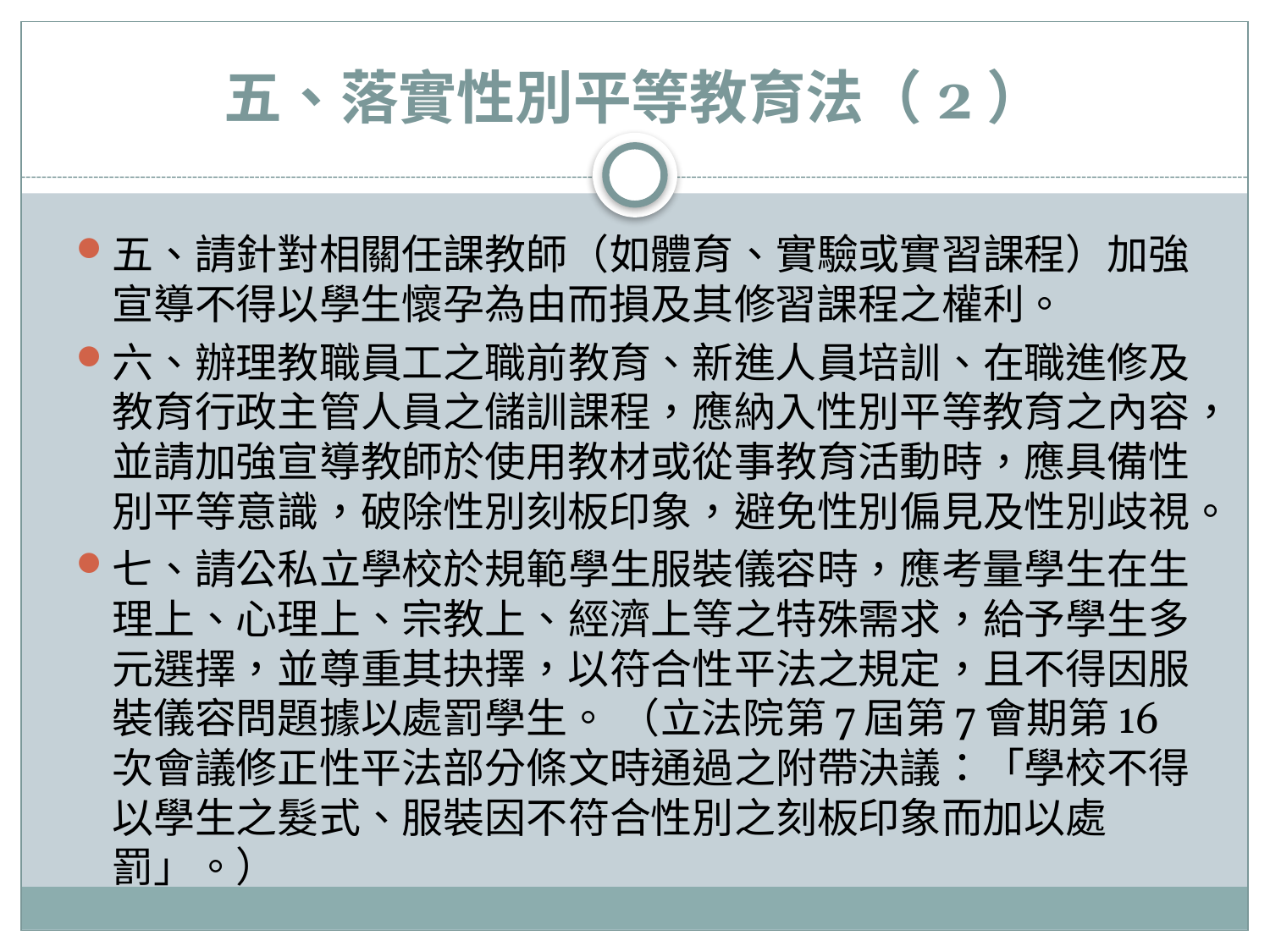

# 五、落實性別平等教育法（2）
五、請針對相關任課教師（如體育、實驗或實習課程）加強宣導不得以學生懷孕為由而損及其修習課程之權利。
六、辦理教職員工之職前教育、新進人員培訓、在職進修及教育行政主管人員之儲訓課程，應納入性別平等教育之內容，並請加強宣導教師於使用教材或從事教育活動時，應具備性別平等意識，破除性別刻板印象，避免性別偏見及性別歧視。
七、請公私立學校於規範學生服裝儀容時，應考量學生在生理上、心理上、宗教上、經濟上等之特殊需求，給予學生多元選擇，並尊重其抉擇，以符合性平法之規定，且不得因服裝儀容問題據以處罰學生。 （立法院第7屆第7會期第16次會議修正性平法部分條文時通過之附帶決議：「學校不得以學生之髮式、服裝因不符合性別之刻板印象而加以處罰」。）